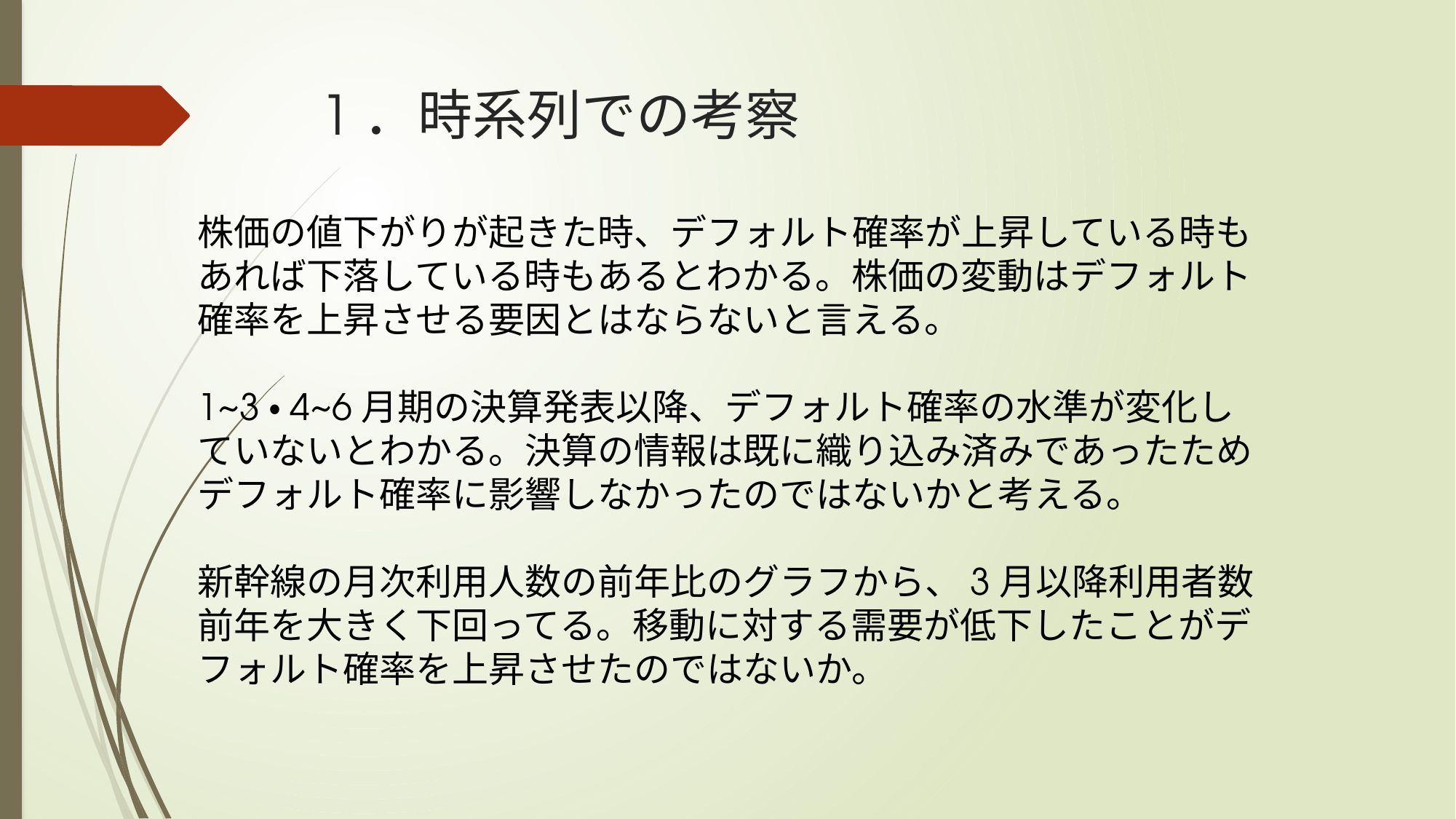

# 1．時系列での考察
株価の値下がりが起きた時、デフォルト確率が上昇している時もあれば下落している時もあるとわかる。株価の変動はデフォルト確率を上昇させる要因とはならないと言える。

1~3・4~6月期の決算発表以降、デフォルト確率の水準が変化していないとわかる。決算の情報は既に織り込み済みであったためデフォルト確率に影響しなかったのではないかと考える。

新幹線の月次利用人数の前年比のグラフから、3月以降利用者数前年を大きく下回ってる。移動に対する需要が低下したことがデフォルト確率を上昇させたのではないか。